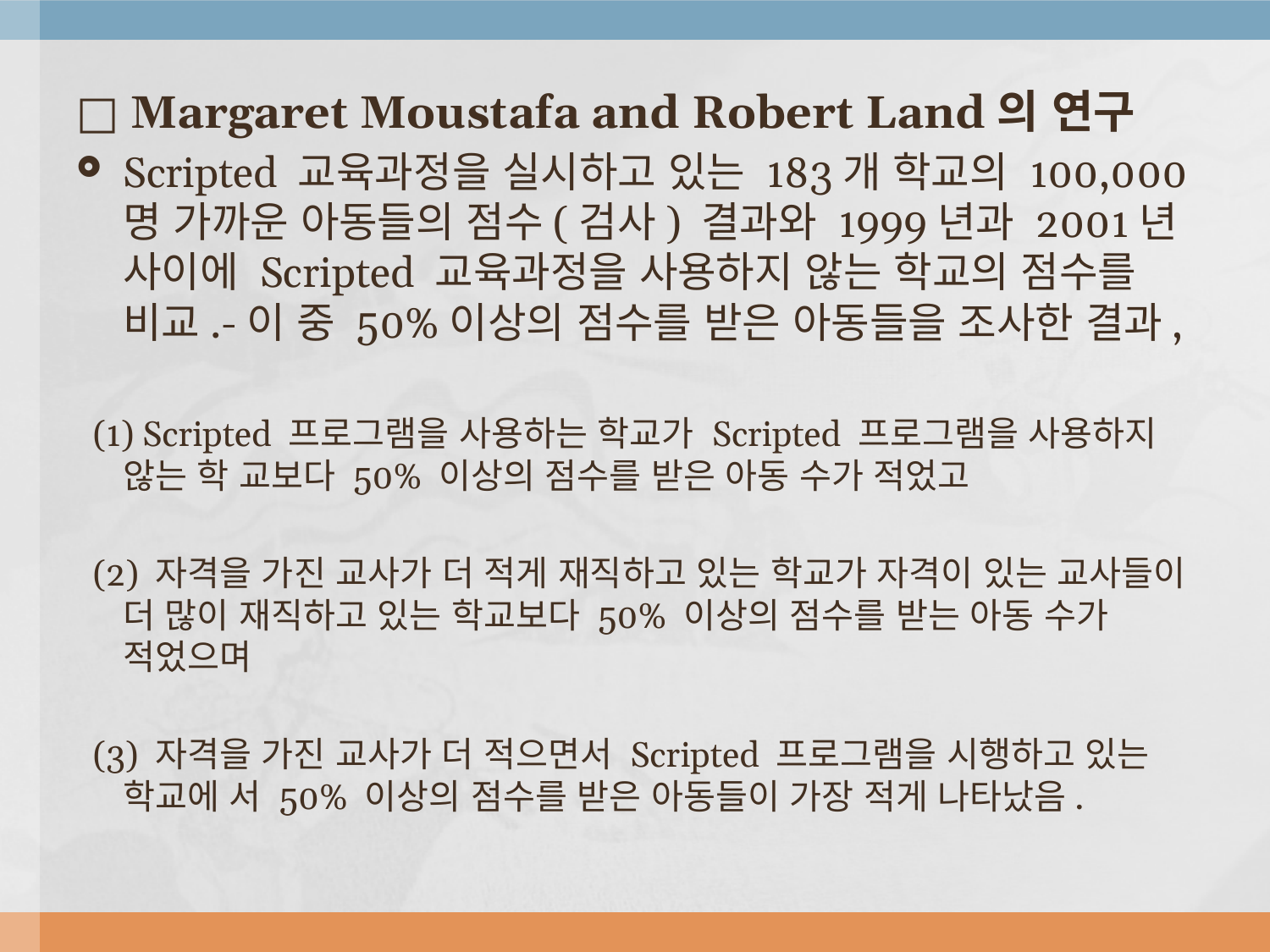

□ Margaret Moustafa and Robert Land의 연구
Scripted 교육과정을 실시하고 있는 183개 학교의 100,000명 가까운 아동들의 점수(검사) 결과와 1999년과 2001년 사이에 Scripted 교육과정을 사용하지 않는 학교의 점수를 비교.-이 중 50%이상의 점수를 받은 아동들을 조사한 결과,

  (1) Scripted 프로그램을 사용하는 학교가 Scripted 프로그램을 사용하지 않는 학 교보다 50% 이상의 점수를 받은 아동 수가 적었고

  (2) 자격을 가진 교사가 더 적게 재직하고 있는 학교가 자격이 있는 교사들이 더 많이 재직하고 있는 학교보다 50% 이상의 점수를 받는 아동 수가 적었으며

  (3) 자격을 가진 교사가 더 적으면서 Scripted 프로그램을 시행하고 있는 학교에 서 50% 이상의 점수를 받은 아동들이 가장 적게 나타났음.